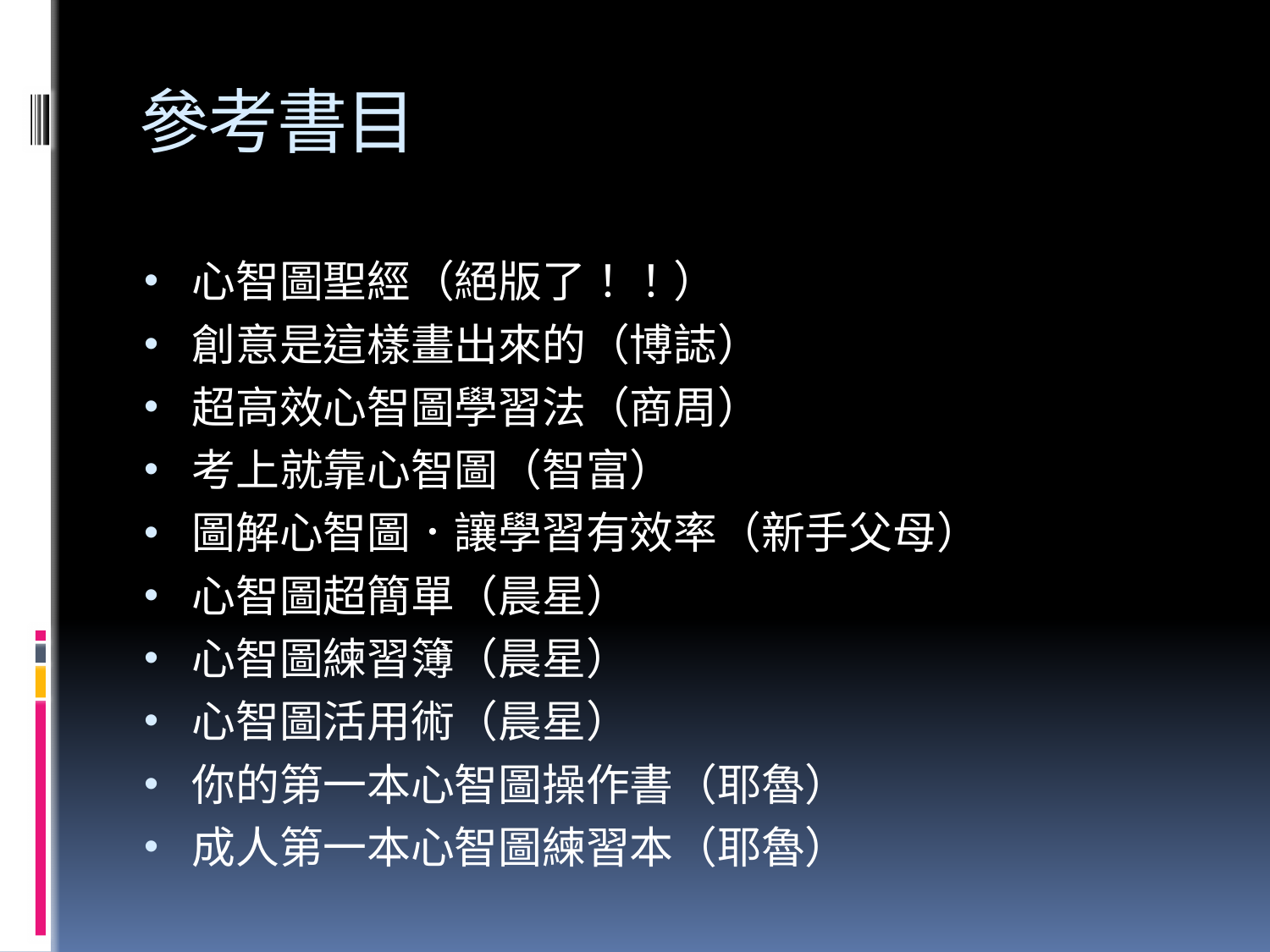

# 參考書目
心智圖聖經（絕版了！！）
創意是這樣畫出來的（博誌）
超高效心智圖學習法（商周）
考上就靠心智圖（智富）
圖解心智圖．讓學習有效率（新手父母）
心智圖超簡單（晨星）
心智圖練習簿（晨星）
心智圖活用術（晨星）
你的第一本心智圖操作書（耶魯）
成人第一本心智圖練習本（耶魯）